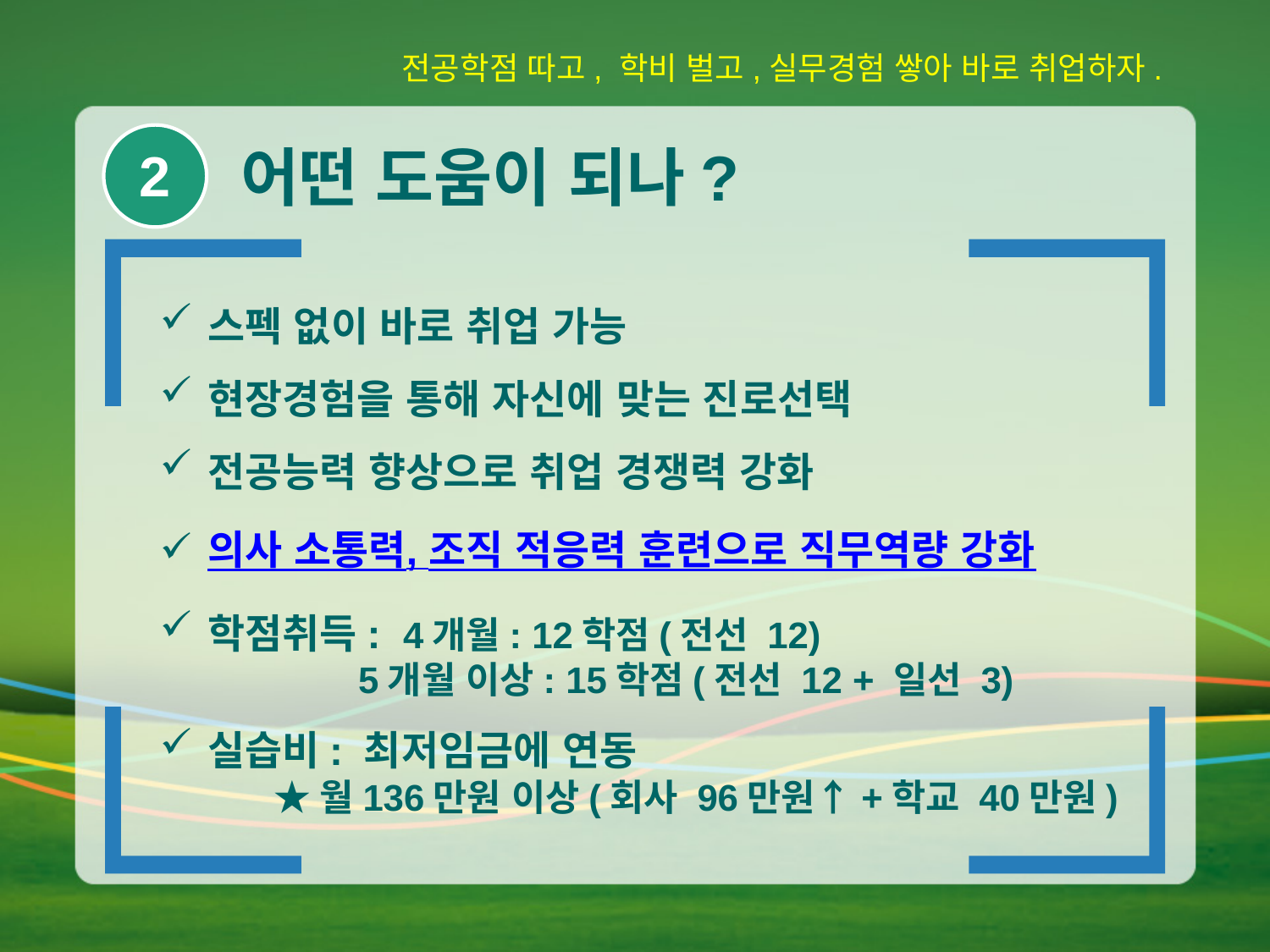

전공학점 따고, 학비 벌고,실무경험 쌓아 바로 취업하자.

# 어떤 도움이 되나?
2

스펙 없이 바로 취업 가능
현장경험을 통해 자신에 맞는 진로선택
전공능력 향상으로 취업 경쟁력 강화
의사 소통력, 조직 적응력 훈련으로 직무역량 강화
학점취득:  4개월: 12학점(전선 12)
                    5개월 이상: 15학점(전선 12 + 일선 3)
실습비: 최저임금에 연동
           ★월136만원 이상(회사 96만원↑+학교 40만원)